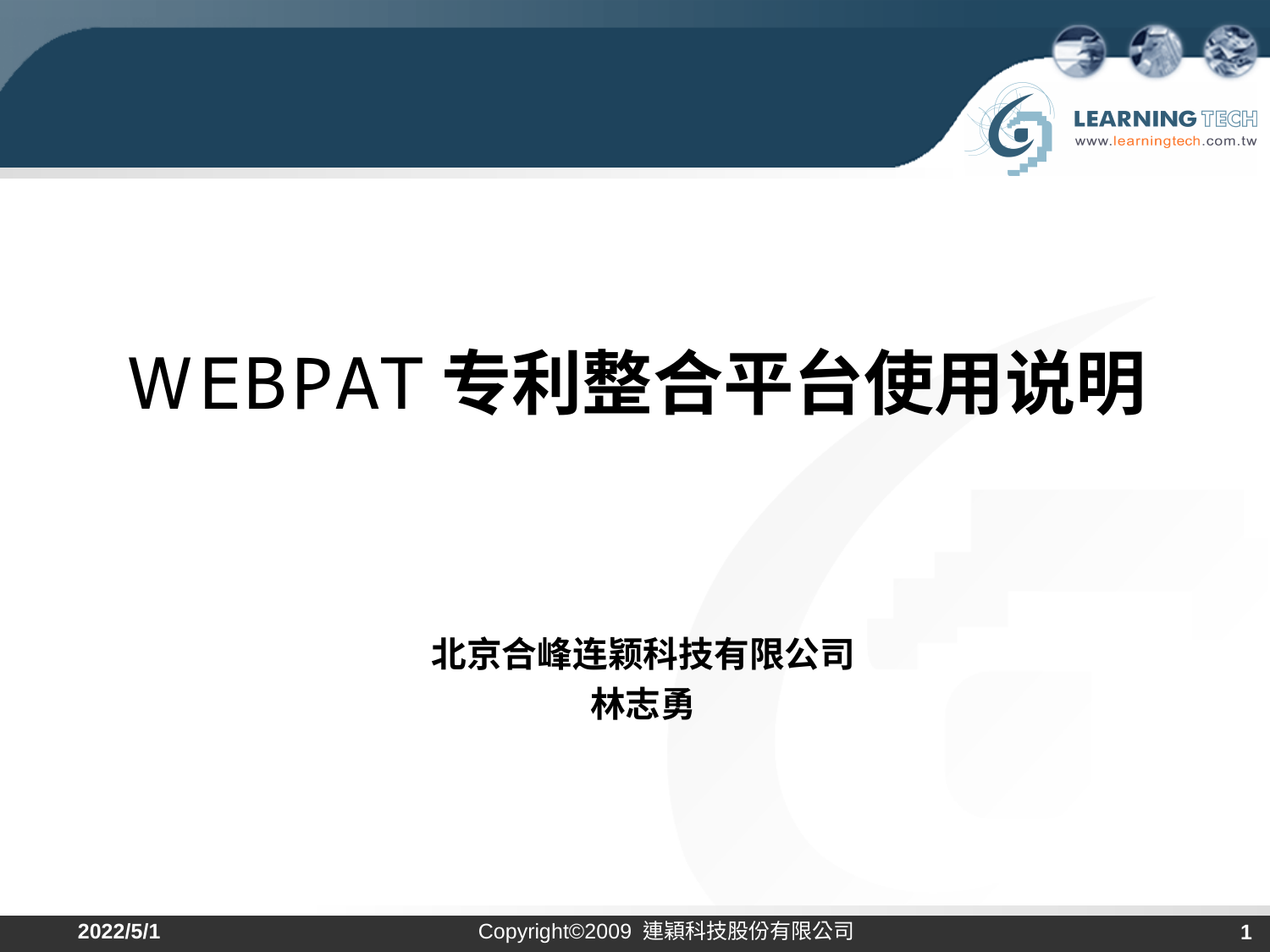

# WEBPAT专利整合平台使用说明
北京合峰连颖科技有限公司
林志勇

2022/5/1
Copyright©2009 連穎科技股份有限公司
1